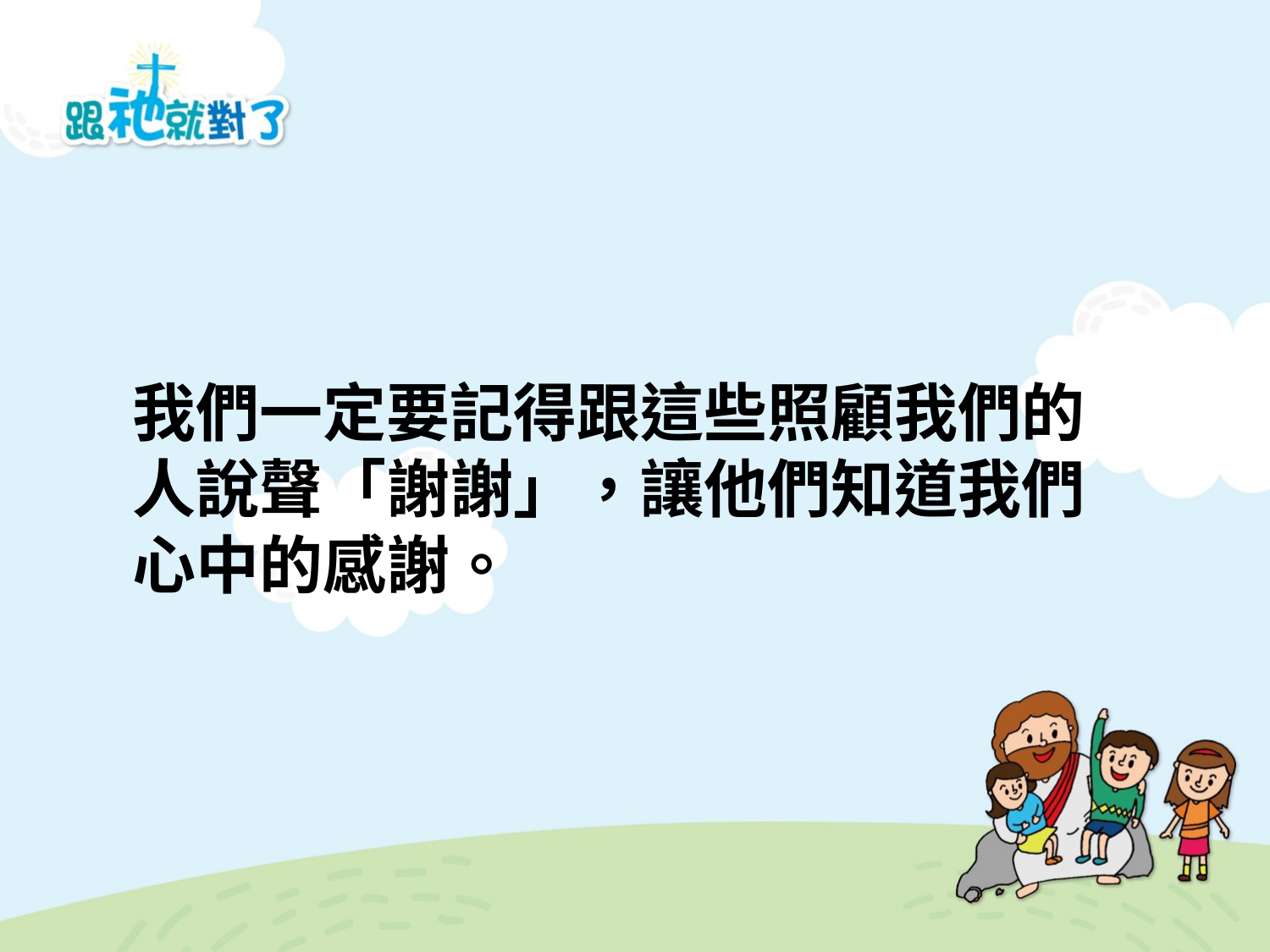

我們一定要記得跟這些照顧我們的人說聲「謝謝」，讓他們知道我們心中的感謝。